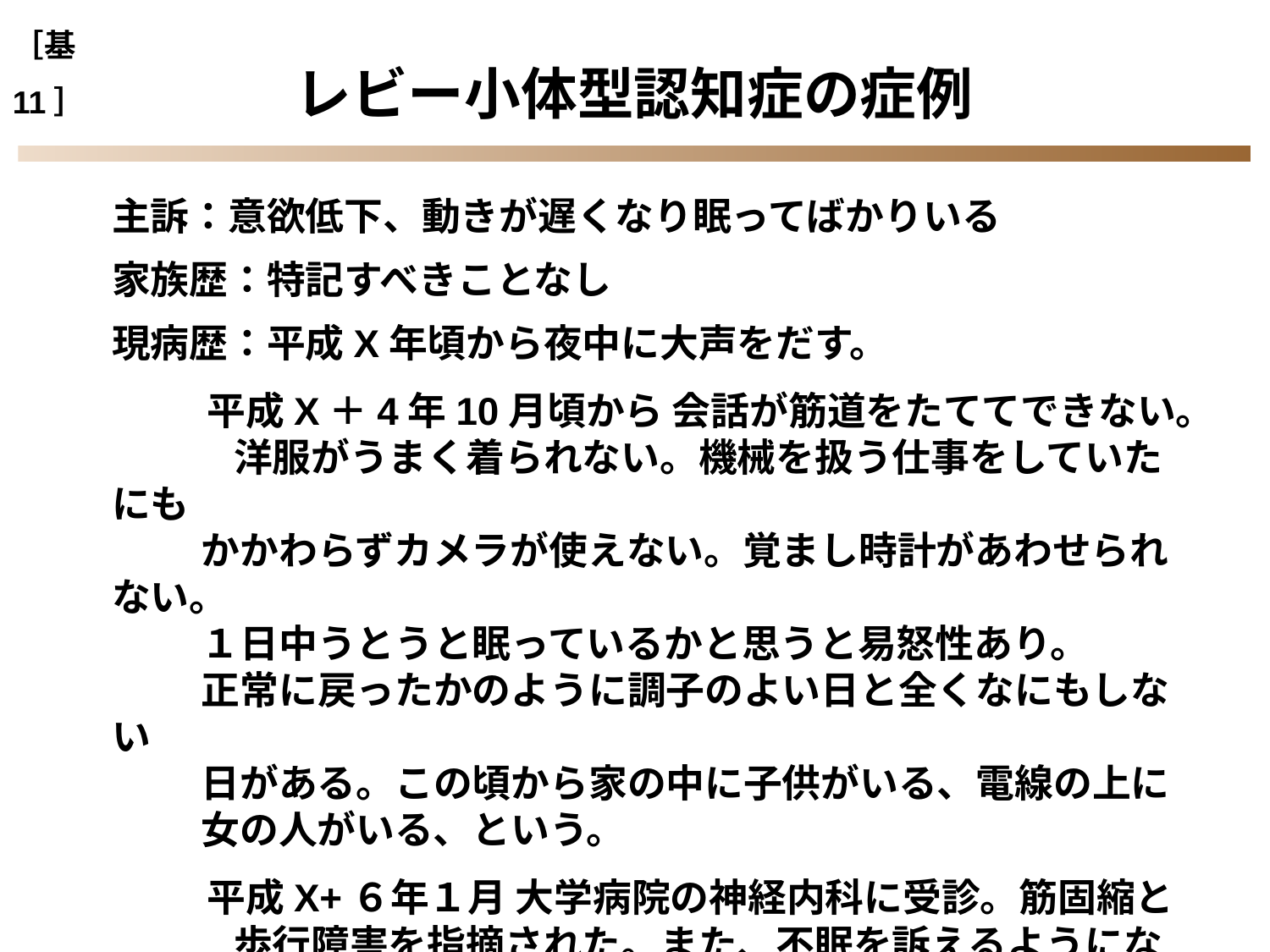

［基11］
レビー小体型認知症の症例

主訴：意欲低下、動きが遅くなり眠ってばかりいる

家族歴：特記すべきことなし

現病歴：平成X年頃から夜中に大声をだす。
　　  平成X＋4年10月頃から 会話が筋道をたててできない。
　　     洋服がうまく着られない。機械を扱う仕事をしていたにも
         かかわらずカメラが使えない。覚まし時計があわせられない。
         １日中うとうと眠っているかと思うと易怒性あり。
         正常に戻ったかのように調子のよい日と全くなにもしない
         日がある。この頃から家の中に子供がいる、電線の上に
         女の人がいる、という。
　  　平成X+６年１月 大学病院の神経内科に受診。筋固縮と
　　     歩行障害を指摘された。また、不眠を訴えるようになり、
　　     眠剤を投与されたところ、翌日の午前中まで起きなかった。